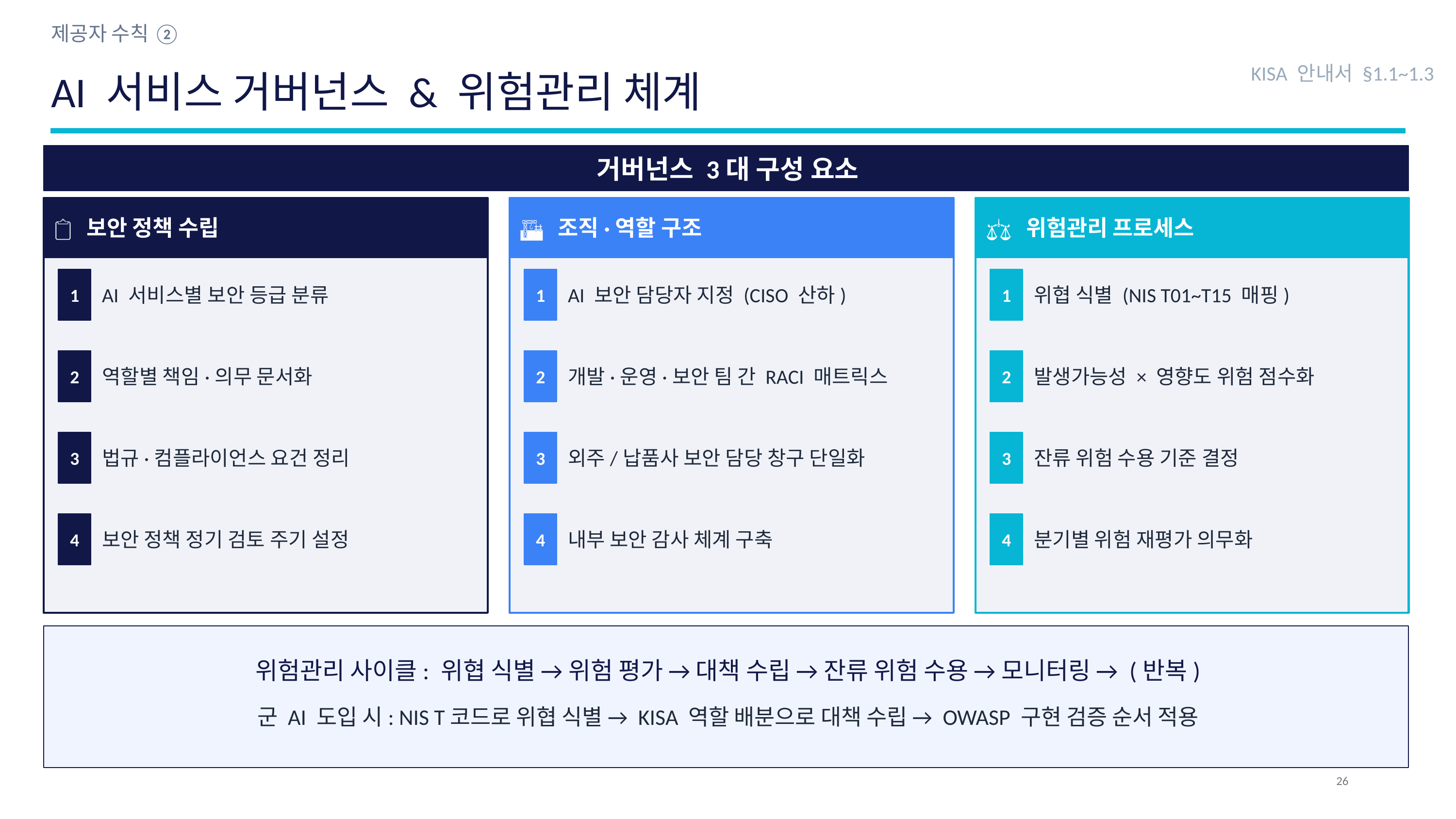

제공자 수칙 ②
AI 서비스 거버넌스 & 위험관리 체계
KISA 안내서 §1.1~1.3

거버넌스 3대 구성 요소

📋  보안 정책 수립
🏗  조직·역할 구조
⚖  위험관리 프로세스

1

1

1
AI 서비스별 보안 등급 분류
AI 보안 담당자 지정 (CISO 산하)
위협 식별 (NIS T01~T15 매핑)

2

2

2
역할별 책임·의무 문서화
개발·운영·보안 팀 간 RACI 매트릭스
발생가능성 × 영향도 위험 점수화

3

3

3
법규·컴플라이언스 요건 정리
외주/납품사 보안 담당 창구 단일화
잔류 위험 수용 기준 결정

4

4

4
보안 정책 정기 검토 주기 설정
내부 보안 감사 체계 구축
분기별 위험 재평가 의무화

위험관리 사이클: 위협 식별 → 위험 평가 → 대책 수립 → 잔류 위험 수용 → 모니터링 → (반복)
군 AI 도입 시: NIS T코드로 위협 식별 → KISA 역할 배분으로 대책 수립 → OWASP 구현 검증 순서 적용
26